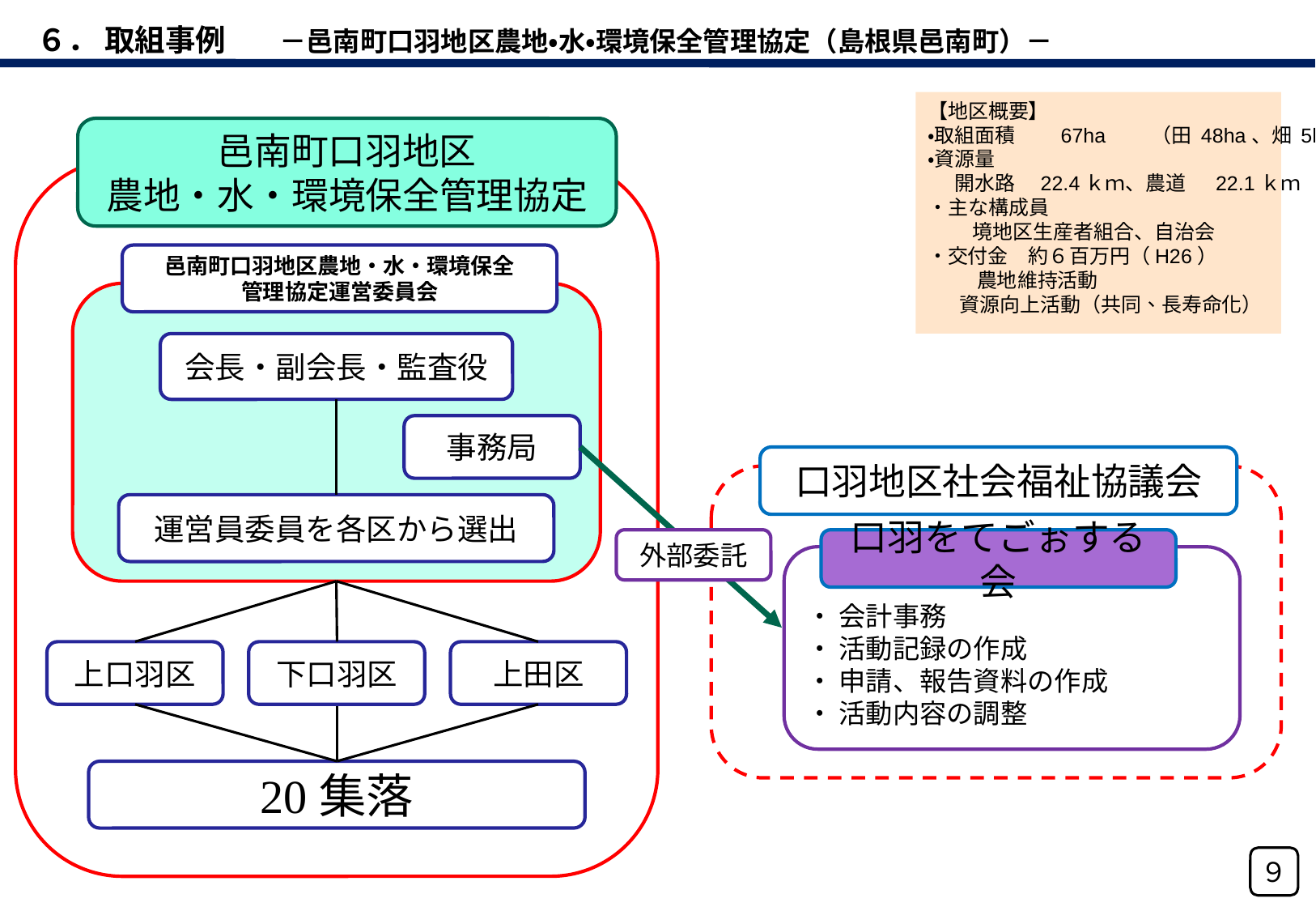

６． 取組事例　　－邑南町口羽地区農地・水・環境保全管理協定（島根県邑南町）－
【地区概要】
・取組面積　　67ha　　（田 48ha、畑 5ha）
・資源量
     開水路　22.4ｋｍ、農道　 22.1ｋｍ
・主な構成員
　 　境地区生産者組合、自治会
・交付金　約６百万円（H26）
　　  農地維持活動
      資源向上活動（共同、長寿命化）
邑南町口羽地区
農地・水・環境保全管理協定

邑南町口羽地区農地・水・環境保全
管理協定運営委員会

会長・副会長・監査役
事務局
運営員委員を各区から選出
上口羽区
下口羽区
上田区
20集落
口羽地区社会福祉協議会

外部委託
口羽をてごぉする会

・ 会計事務
・ 活動記録の作成
・ 申請、報告資料の作成
・ 活動内容の調整
９